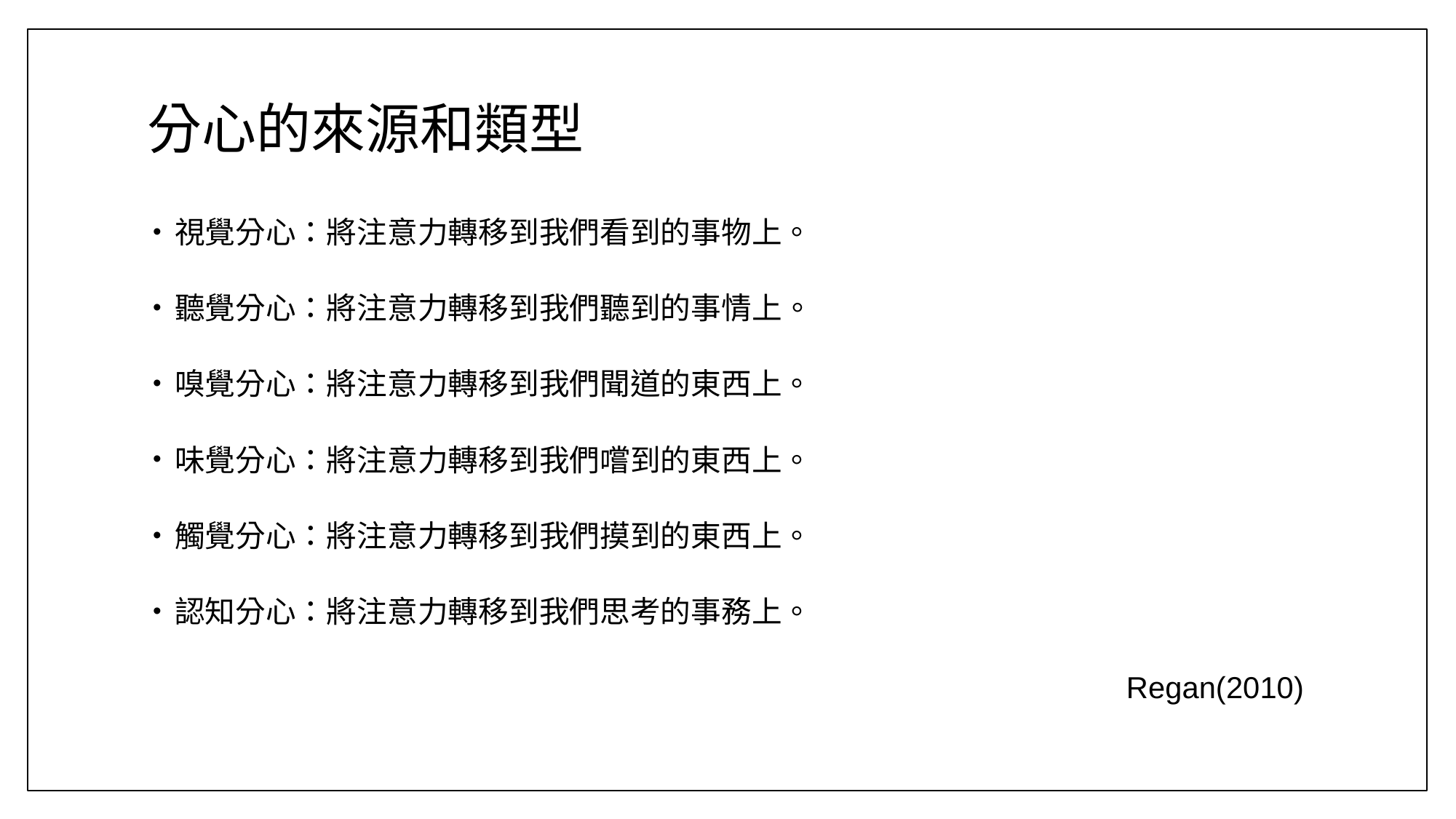

# 分心的來源和類型
視覺分心：將注意力轉移到我們看到的事物上。
聽覺分心：將注意力轉移到我們聽到的事情上。
嗅覺分心：將注意力轉移到我們聞道的東西上。
味覺分心：將注意力轉移到我們嚐到的東西上。
觸覺分心：將注意力轉移到我們摸到的東西上。
認知分心：將注意力轉移到我們思考的事務上。
Regan(2010)